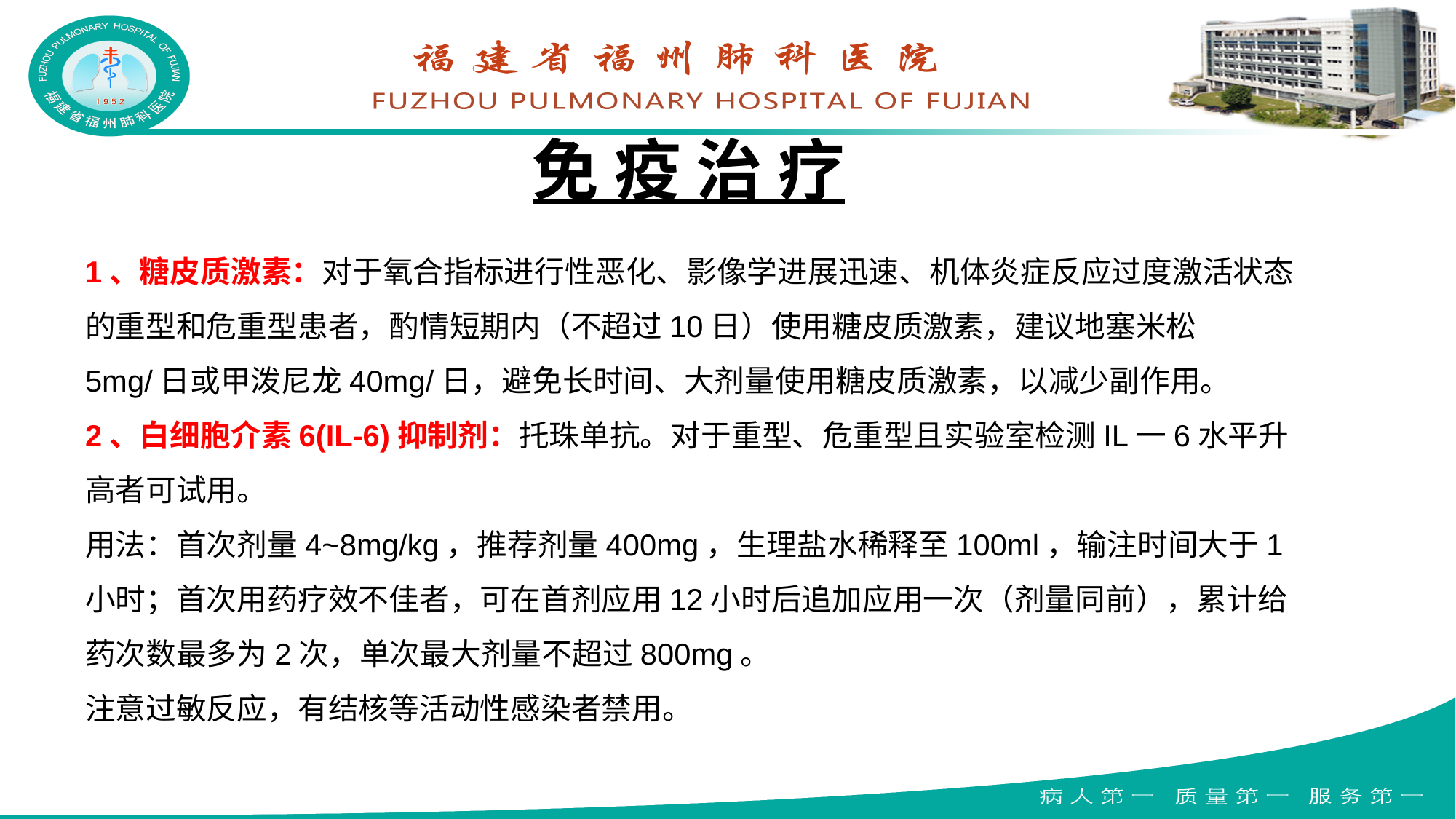

免 疫 治 疗
1、糖皮质激素：对于氧合指标进行性恶化、影像学进展迅速、机体炎症反应过度激活状态的重型和危重型患者，酌情短期内（不超过10日）使用糖皮质激素，建议地塞米松5mg/日或甲泼尼龙40mg/日，避免长时间、大剂量使用糖皮质激素，以减少副作用。
2、白细胞介素6(IL-6)抑制剂：托珠单抗。对于重型、危重型且实验室检测IL一6水平升高者可试用。
用法：首次剂量4~8mg/kg，推荐剂量400mg，生理盐水稀释至100ml，输注时间大于1小时；首次用药疗效不佳者，可在首剂应用12小时后追加应用一次（剂量同前），累计给药次数最多为2次，单次最大剂量不超过800mg。
注意过敏反应，有结核等活动性感染者禁用。